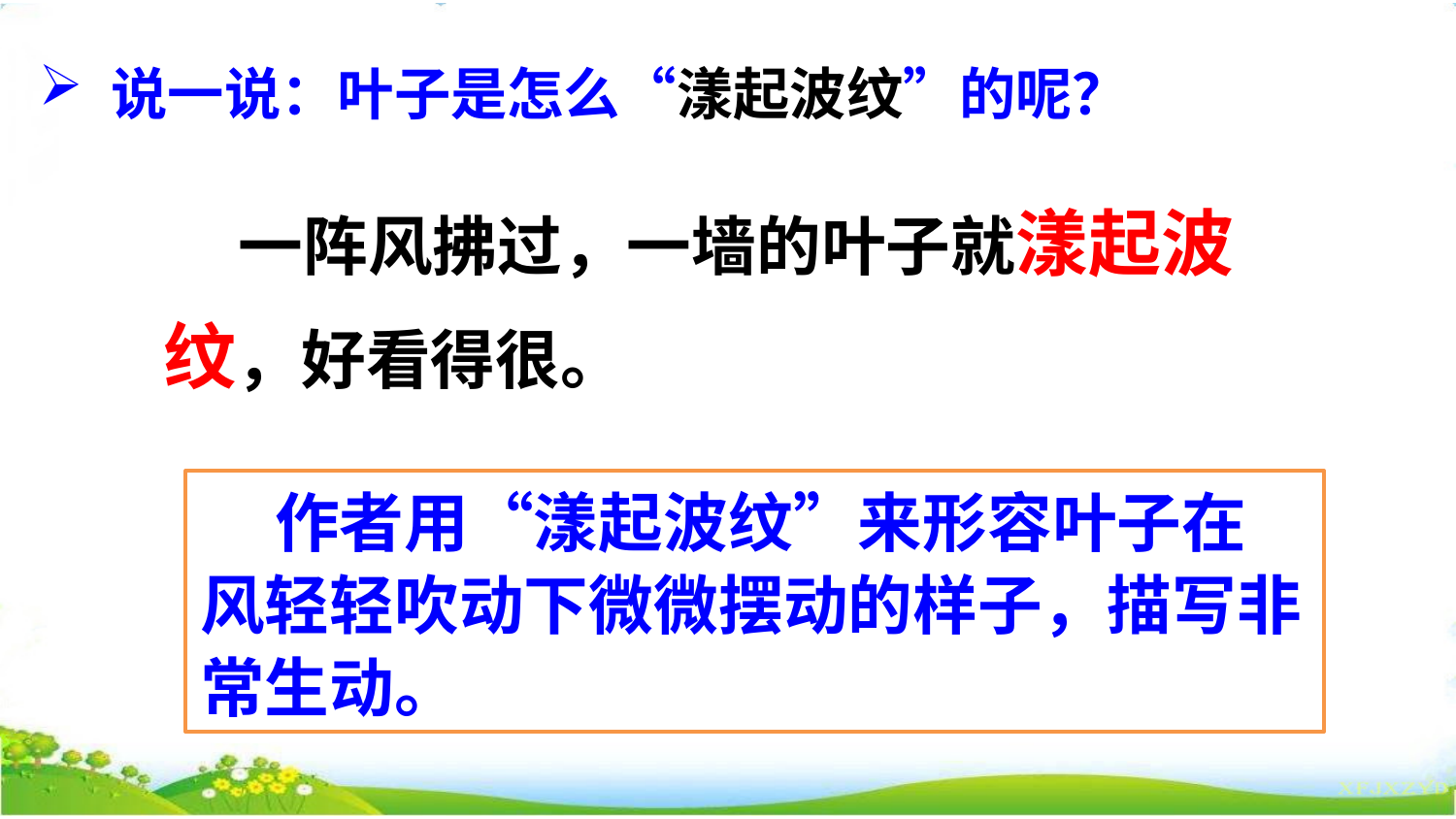

说一说：叶子是怎么“漾起波纹”的呢？
    一阵风拂过，一墙的叶子就漾起波纹，好看得很。
    作者用“漾起波纹”来形容叶子在风轻轻吹动下微微摆动的样子，描写非常生动。